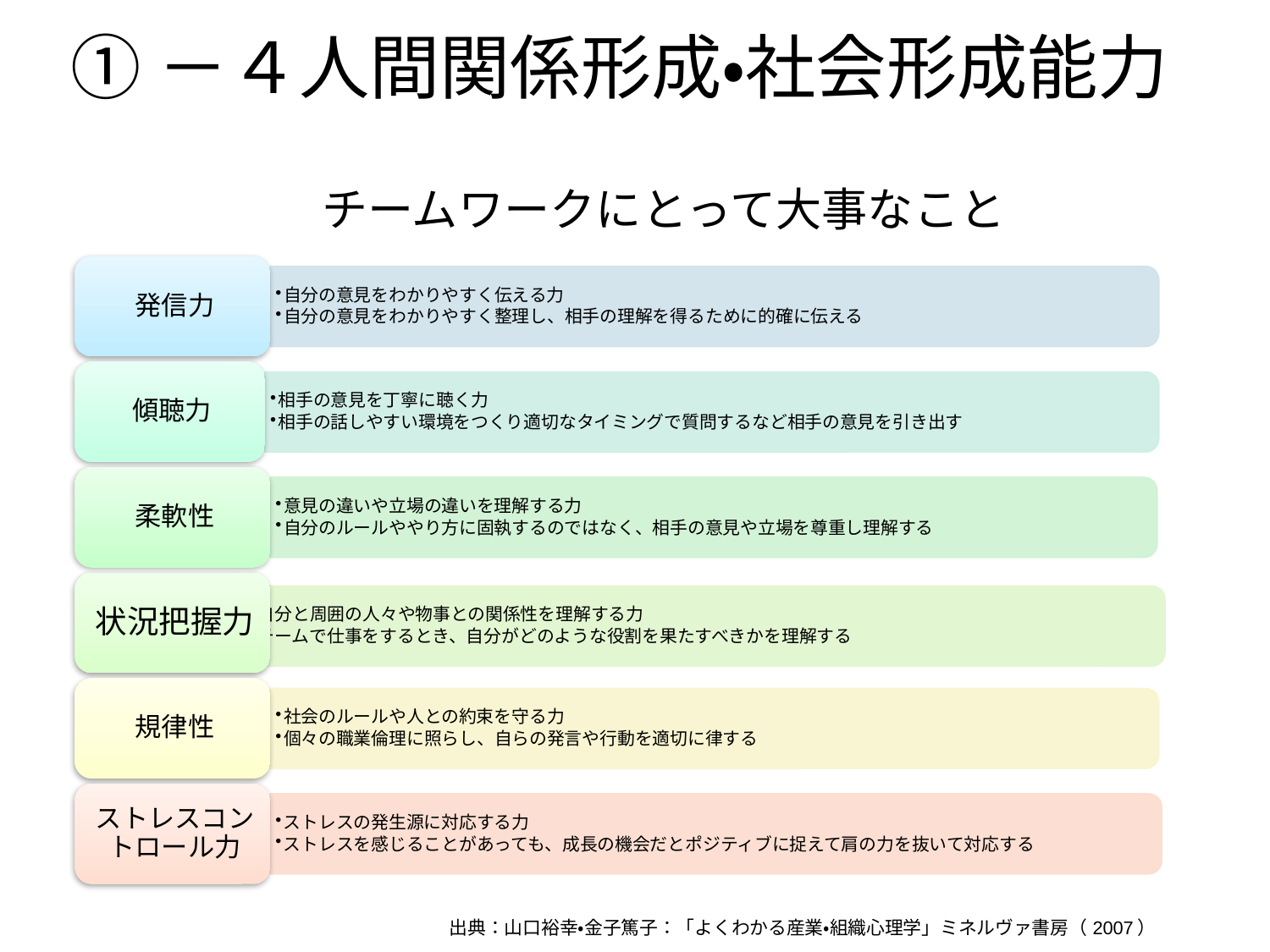

①－４人間関係形成・社会形成能力
# チームワークにとって大事なこと
自分の意見をわかりやすく伝える力
自分の意見をわかりやすく整理し、相手の理解を得るために的確に伝える
発信力
相手の意見を丁寧に聴く力
相手の話しやすい環境をつくり適切なタイミングで質問するなど相手の意見を引き出す
傾聴力
意見の違いや立場の違いを理解する力
自分のルールややり方に固執するのではなく、相手の意見や立場を尊重し理解する
柔軟性
自分と周囲の人々や物事との関係性を理解する力
チームで仕事をするとき、自分がどのような役割を果たすべきかを理解する
状況把握力
社会のルールや人との約束を守る力
個々の職業倫理に照らし、自らの発言や行動を適切に律する
規律性
ストレスの発生源に対応する力
ストレスを感じることがあっても、成長の機会だとポジティブに捉えて肩の力を抜いて対応する
ストレスコントロール力
出典：山口裕幸・金子篤子：「よくわかる産業・組織心理学」ミネルヴァ書房（2007）